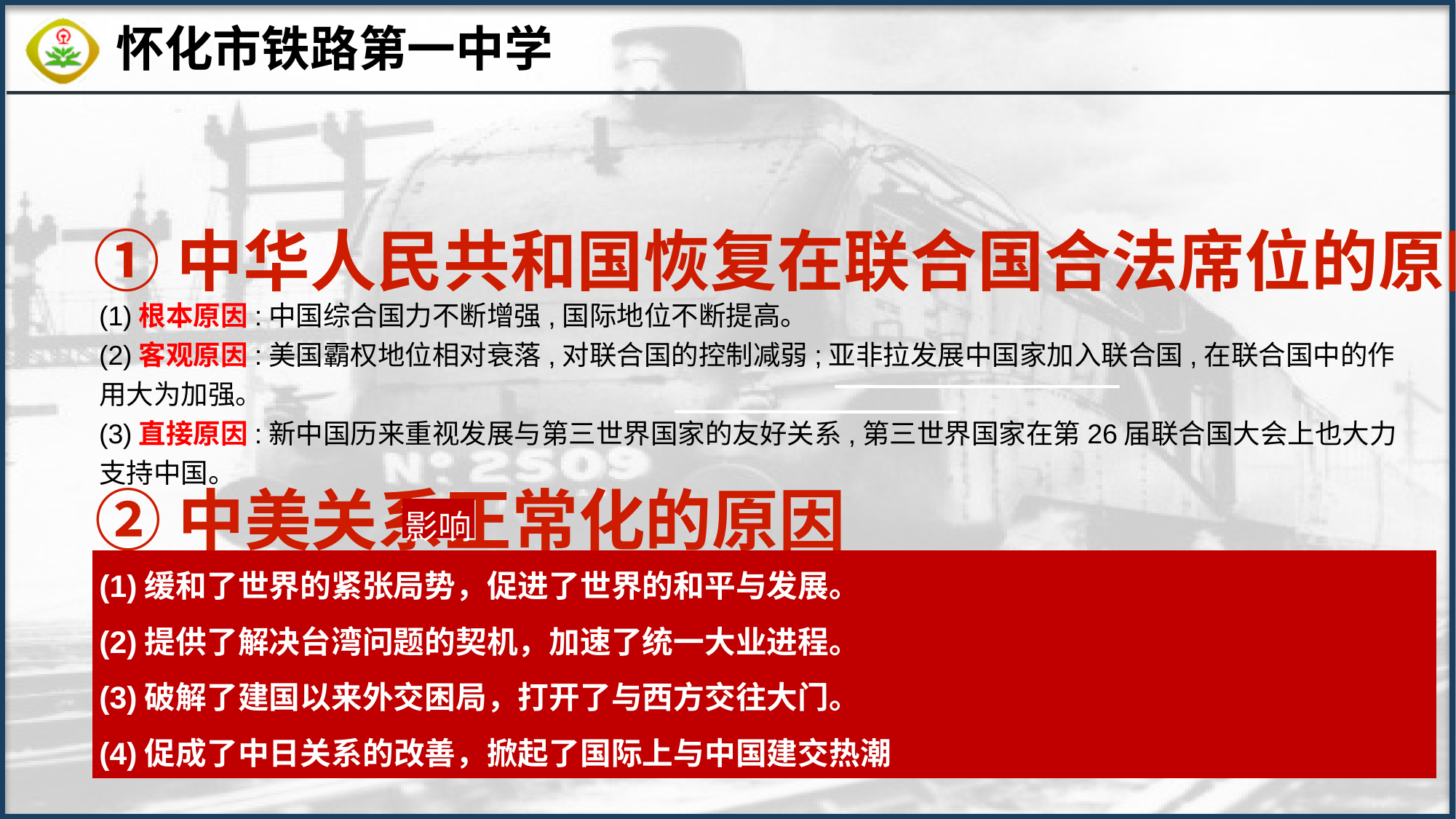

①中华人民共和国恢复在联合国合法席位的原因
(1)根本原因:中国综合国力不断增强,国际地位不断提高。
(2)客观原因:美国霸权地位相对衰落,对联合国的控制减弱;亚非拉发展中国家加入联合国,在联合国中的作用大为加强。
(3)直接原因:新中国历来重视发展与第三世界国家的友好关系,第三世界国家在第26届联合国大会上也大力支持中国。
②中美关系正常化的原因
影响

(1)缓和了世界的紧张局势，促进了世界的和平与发展。
(2)提供了解决台湾问题的契机，加速了统一大业进程。
(3)破解了建国以来外交困局，打开了与西方交往大门。
(4)促成了中日关系的改善，掀起了国际上与中国建交热潮

(1)从美国方面看,一方面,随着中国国际地位的提高,孤立中国的政策失败,美国认识到中国在国际事务中具有重要作用;另一方面,美国在与苏联的争霸中处于守势。这样,美国就试图通过改善中美关系,增加遏制苏联的资本。
(2)从中国方面看,改善中美关系有三重考虑:一是改善和提高中国的国际地位;二是牵制和对付苏联的威胁;三是有利于解决台湾问题,促进祖国统一。